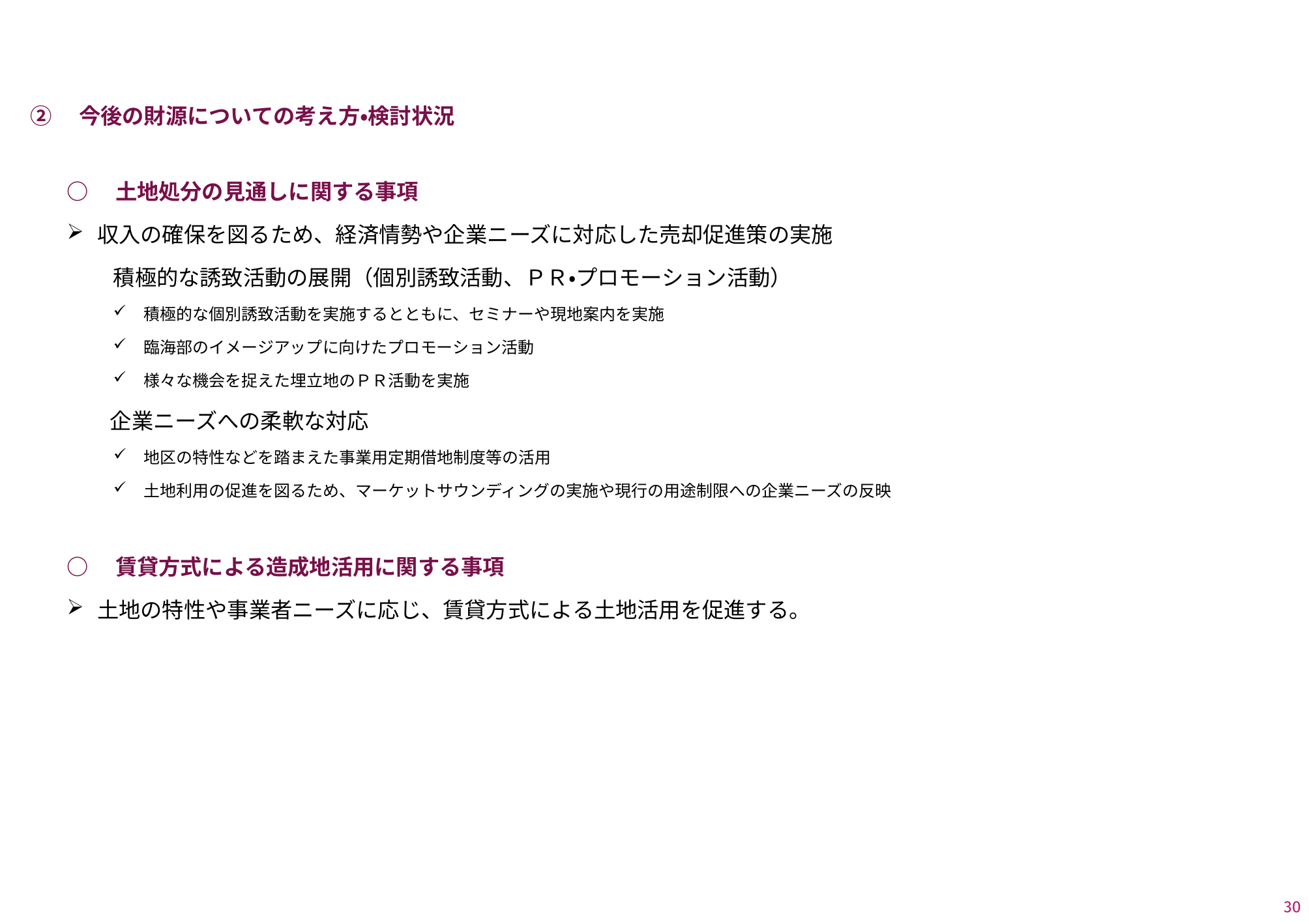

②　今後の財源についての考え方・検討状況
○　土地処分の見通しに関する事項
収入の確保を図るため、経済情勢や企業ニーズに対応した売却促進策の実施
積極的な誘致活動の展開（個別誘致活動、ＰＲ・プロモーション活動）
積極的な個別誘致活動を実施するとともに、セミナーや現地案内を実施
臨海部のイメージアップに向けたプロモーション活動
様々な機会を捉えた埋立地のＰＲ活動を実施
　　企業ニーズへの柔軟な対応
地区の特性などを踏まえた事業用定期借地制度等の活用
土地利用の促進を図るため、マーケットサウンディングの実施や現行の用途制限への企業ニーズの反映
○　賃貸方式による造成地活用に関する事項
土地の特性や事業者ニーズに応じ、賃貸方式による土地活用を促進する。
30